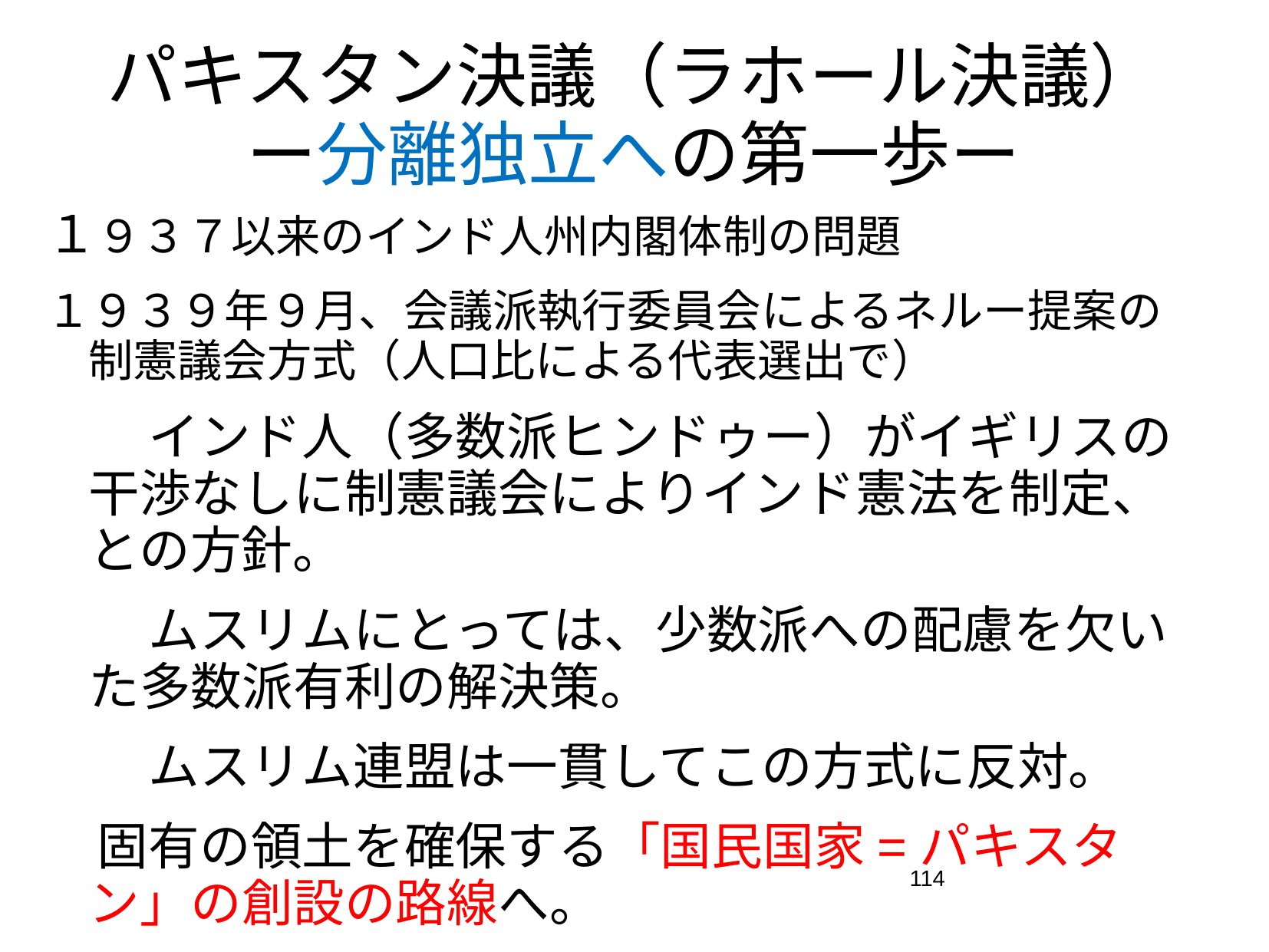

# パキスタン決議（ラホール決議） ー分離独立への第一歩ー
１９３７以来のインド人州内閣体制の問題
１９３９年９月、会議派執行委員会によるネルー提案の制憲議会方式（人口比による代表選出で）
　　インド人（多数派ヒンドゥー）がイギリスの干渉なしに制憲議会によりインド憲法を制定、との方針。
　　ムスリムにとっては、少数派への配慮を欠いた多数派有利の解決策。
　　ムスリム連盟は一貫してこの方式に反対。
　固有の領土を確保する「国民国家=パキスタン」の創設の路線へ。

114